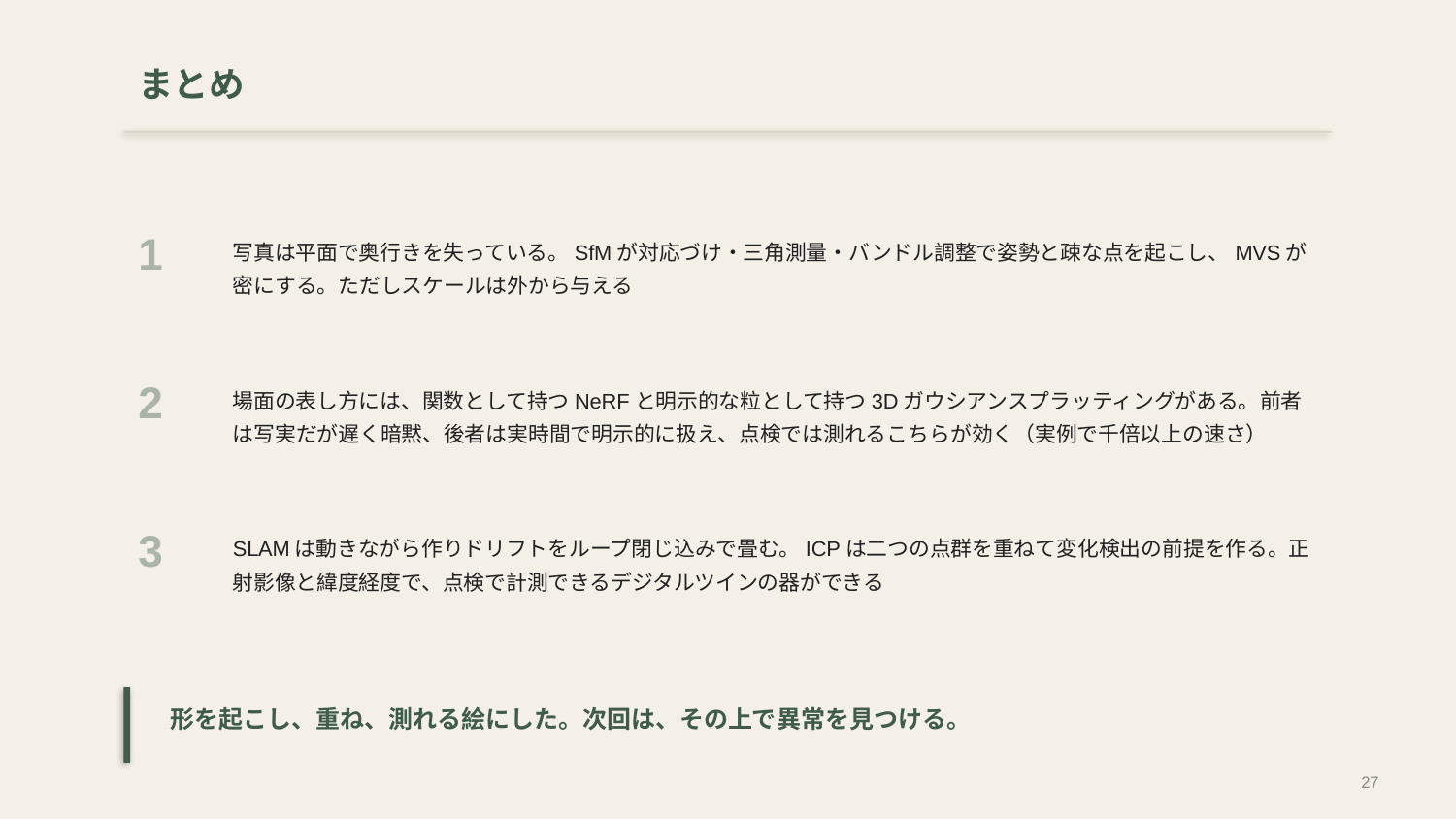

まとめ

1
写真は平面で奥行きを失っている。SfMが対応づけ・三角測量・バンドル調整で姿勢と疎な点を起こし、MVSが密にする。ただしスケールは外から与える
2
場面の表し方には、関数として持つNeRFと明示的な粒として持つ3Dガウシアンスプラッティングがある。前者は写実だが遅く暗黙、後者は実時間で明示的に扱え、点検では測れるこちらが効く（実例で千倍以上の速さ）
3
SLAMは動きながら作りドリフトをループ閉じ込みで畳む。ICPは二つの点群を重ねて変化検出の前提を作る。正射影像と緯度経度で、点検で計測できるデジタルツインの器ができる

形を起こし、重ね、測れる絵にした。次回は、その上で異常を見つける。
27